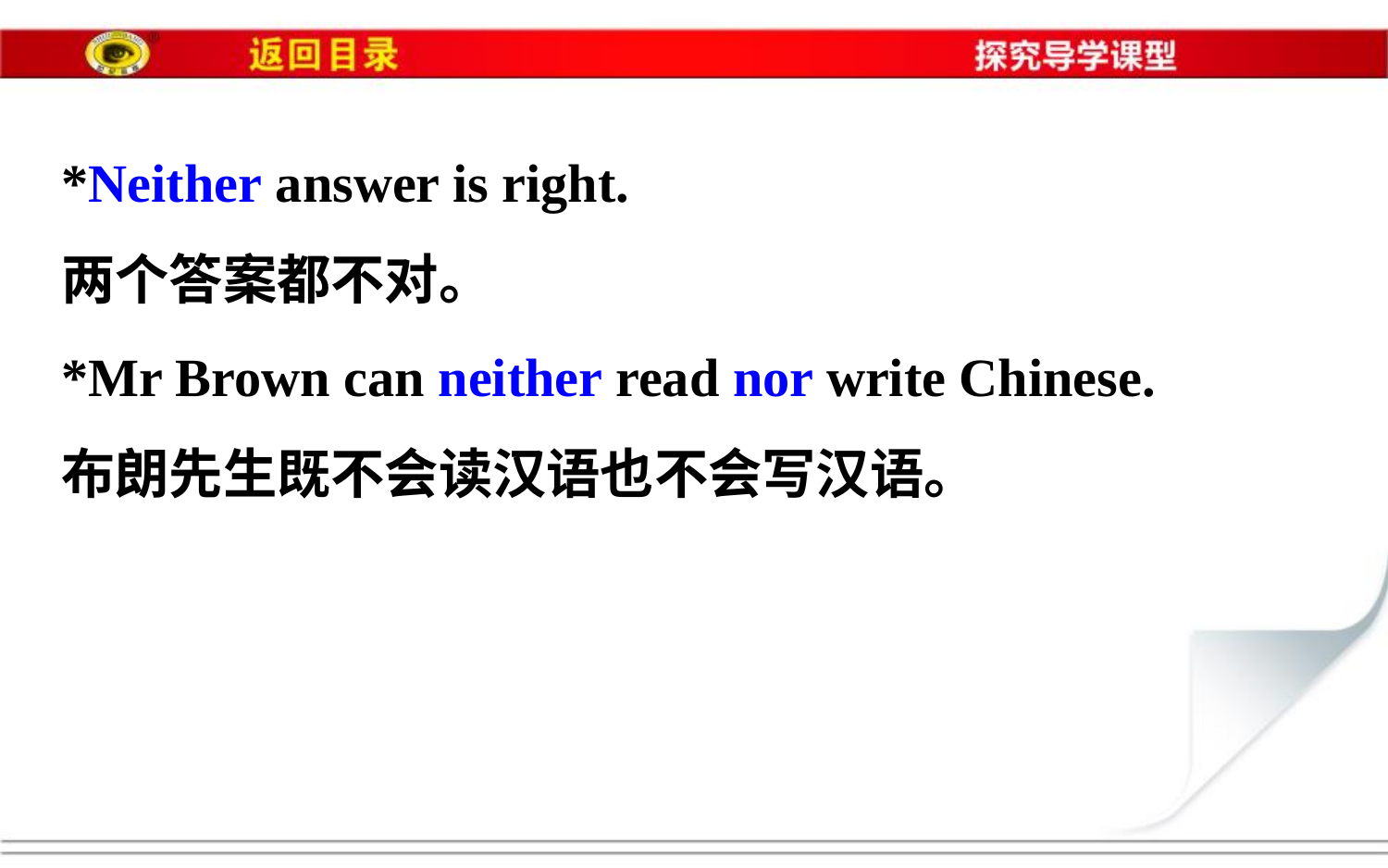

*Neither answer is right.
两个答案都不对。
*Mr Brown can neither read nor write Chinese.
布朗先生既不会读汉语也不会写汉语。